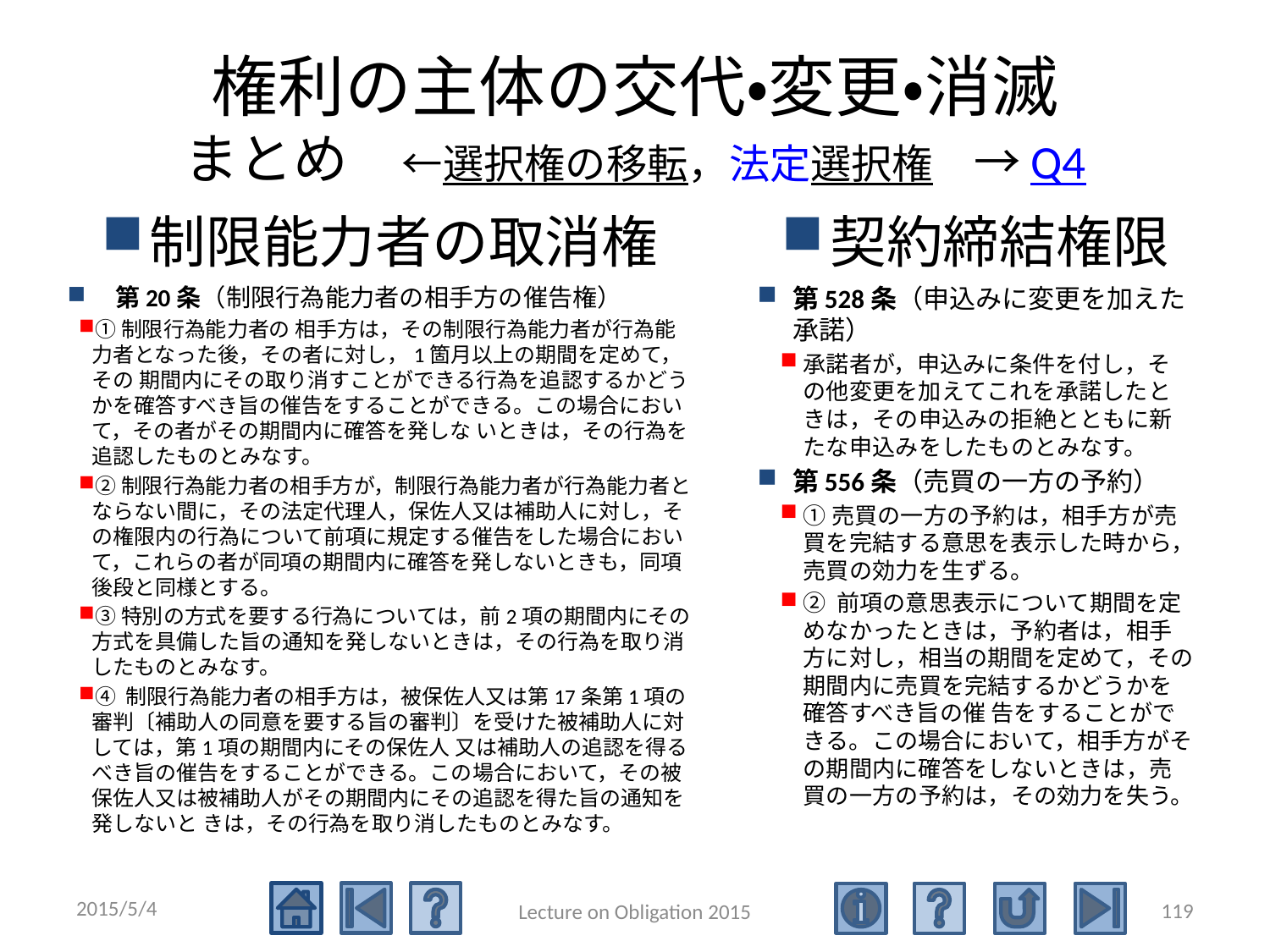

# 権利の主体の交代・変更・消滅 まとめ　←選択権の移転，法定選択権　→Q4
制限能力者の取消権
契約締結権限
第20条（制限行為能力者の相手方の催告権）
①制限行為能力者の 相手方は，その制限行為能力者が行為能力者となった後，その者に対し，1箇月以上の期間を定めて，その 期間内にその取り消すことができる行為を追認するかどうかを確答すべき旨の催告をすることができる。この場合において，その者がその期間内に確答を発しな いときは，その行為を追認したものとみなす。
②制限行為能力者の相手方が，制限行為能力者が行為能力者とならない間に，その法定代理人，保佐人又は補助人に対し，その権限内の行為について前項に規定する催告をした場合において，これらの者が同項の期間内に確答を発しないときも，同項後段と同様とする。
③特別の方式を要する行為については，前2項の期間内にその方式を具備した旨の通知を発しないときは，その行為を取り消したものとみなす。
④ 制限行為能力者の相手方は，被保佐人又は第17条第1項の審判〔補助人の同意を要する旨の審判〕を受けた被補助人に対しては，第1項の期間内にその保佐人 又は補助人の追認を得るべき旨の催告をすることができる。この場合において，その被保佐人又は被補助人がその期間内にその追認を得た旨の通知を発しないと きは，その行為を取り消したものとみなす。
第528条（申込みに変更を加えた承諾）
承諾者が，申込みに条件を付し，その他変更を加えてこれを承諾したときは，その申込みの拒絶とともに新たな申込みをしたものとみなす。
第556条（売買の一方の予約）
①売買の一方の予約は，相手方が売買を完結する意思を表示した時から，売買の効力を生ずる。
② 前項の意思表示について期間を定めなかったときは，予約者は，相手方に対し，相当の期間を定めて，その期間内に売買を完結するかどうかを確答すべき旨の催 告をすることができる。この場合において，相手方がその期間内に確答をしないときは，売買の一方の予約は，その効力を失う。
2015/5/4
119
Lecture on Obligation 2015